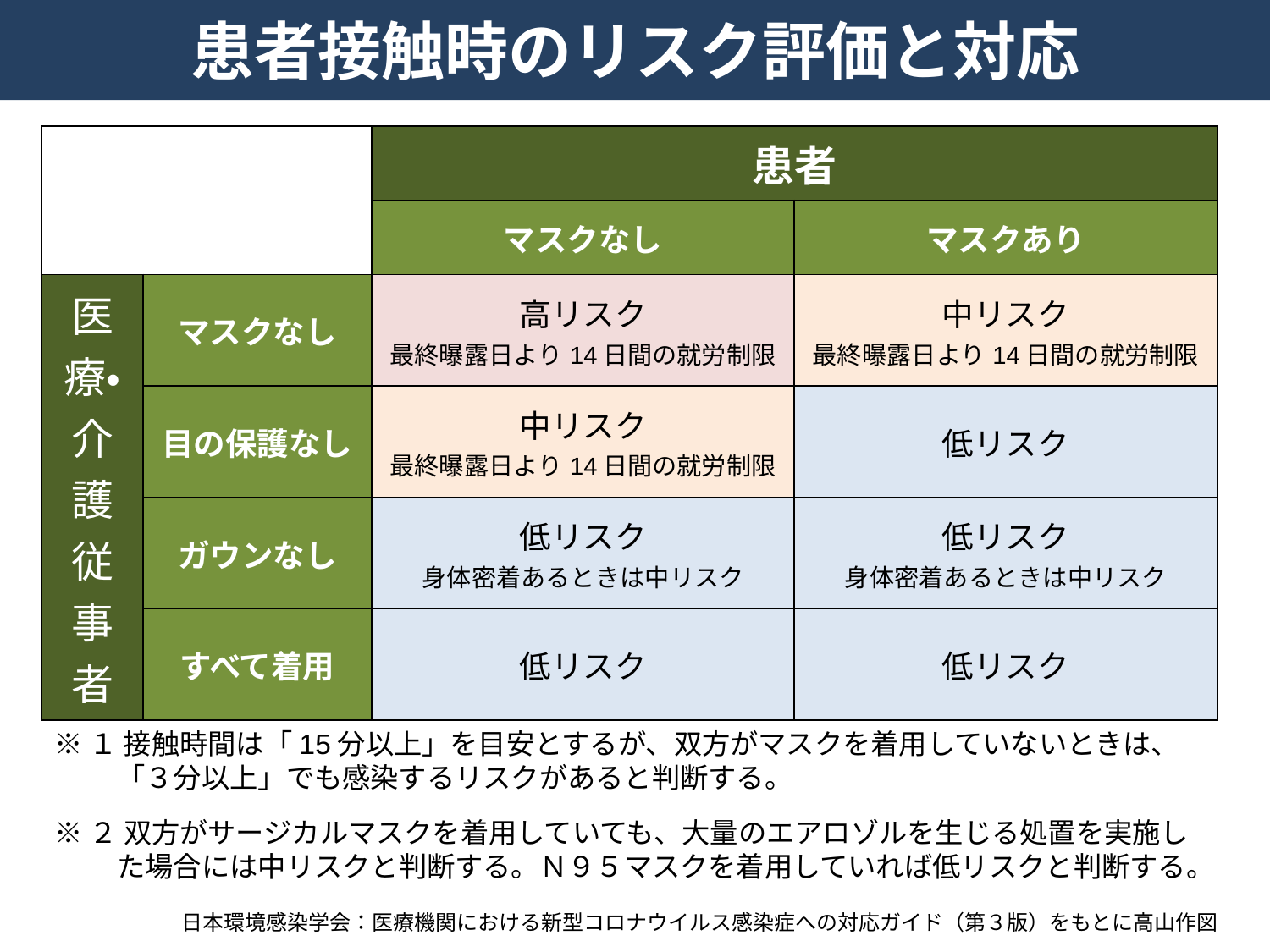

# 患者接触時のリスク評価と対応
|  |  | 患者 |  |
| --- | --- | --- | --- |
|  |  | マスクなし | マスクあり |
| 医療・介護従事者 | マスクなし | 高リスク 最終曝露日より14日間の就労制限 | 中リスク 最終曝露日より14日間の就労制限 |
|  | 目の保護なし | 中リスク 最終曝露日より14日間の就労制限 | 低リスク |
|  | ガウンなし | 低リスク 身体密着あるときは中リスク | 低リスク 身体密着あるときは中リスク |
|  | すべて着用 | 低リスク | 低リスク |
※１ 接触時間は「15分以上」を目安とするが、双方がマスクを着用していないときは、「３分以上」でも感染するリスクがあると判断する。
※２ 双方がサージカルマスクを着用していても、大量のエアロゾルを生じる処置を実施した場合には中リスクと判断する。Ｎ９５マスクを着用していれば低リスクと判断する。
日本環境感染学会：医療機関における新型コロナウイルス感染症への対応ガイド（第３版）をもとに高山作図